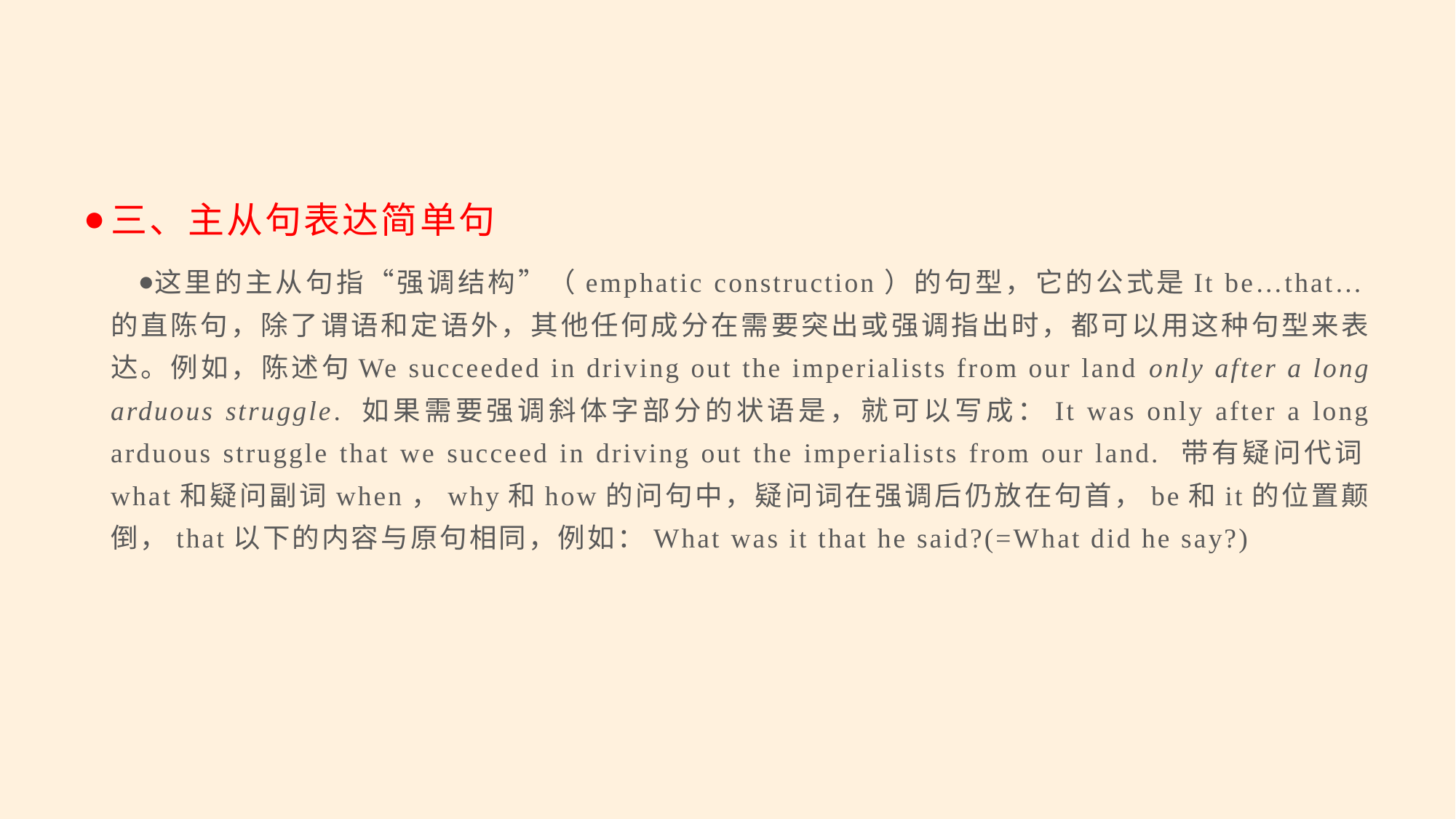

#
三、主从句表达简单句
这里的主从句指“强调结构”（emphatic construction）的句型，它的公式是It be…that…的直陈句，除了谓语和定语外，其他任何成分在需要突出或强调指出时，都可以用这种句型来表达。例如，陈述句We succeeded in driving out the imperialists from our land only after a long arduous struggle. 如果需要强调斜体字部分的状语是，就可以写成：It was only after a long arduous struggle that we succeed in driving out the imperialists from our land. 带有疑问代词what和疑问副词when，why和how的问句中，疑问词在强调后仍放在句首，be和it的位置颠倒，that以下的内容与原句相同，例如：What was it that he said?(=What did he say?)